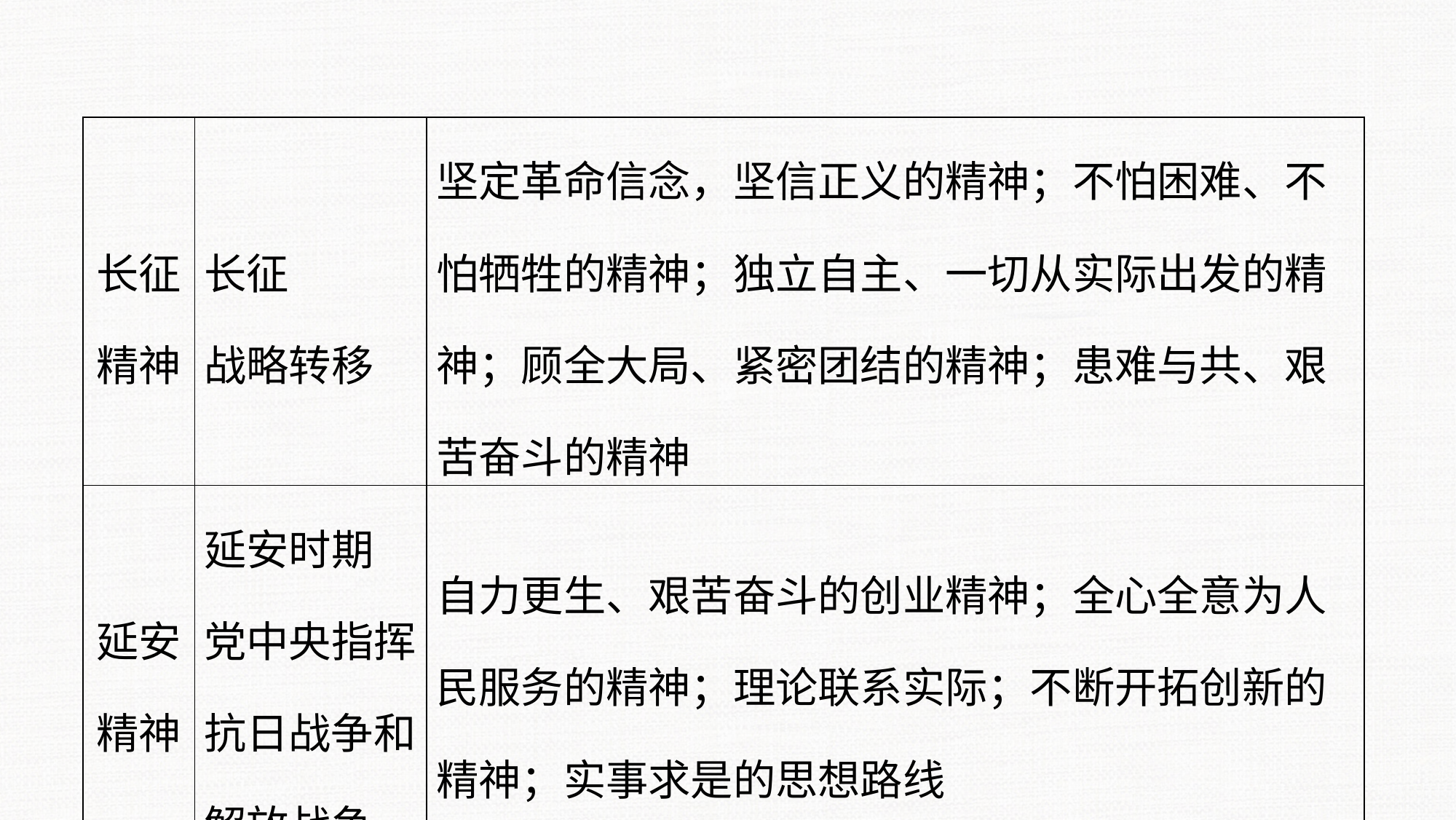

| 长征精神 | 长征 战略转移 | 坚定革命信念，坚信正义的精神；不怕困难、不怕牺牲的精神；独立自主、一切从实际出发的精神；顾全大局、紧密团结的精神；患难与共、艰苦奋斗的精神 |
| --- | --- | --- |
| 延安精神 | 延安时期 党中央指挥抗日战争和解放战争 | 自力更生、艰苦奋斗的创业精神；全心全意为人民服务的精神；理论联系实际；不断开拓创新的精神；实事求是的思想路线 |